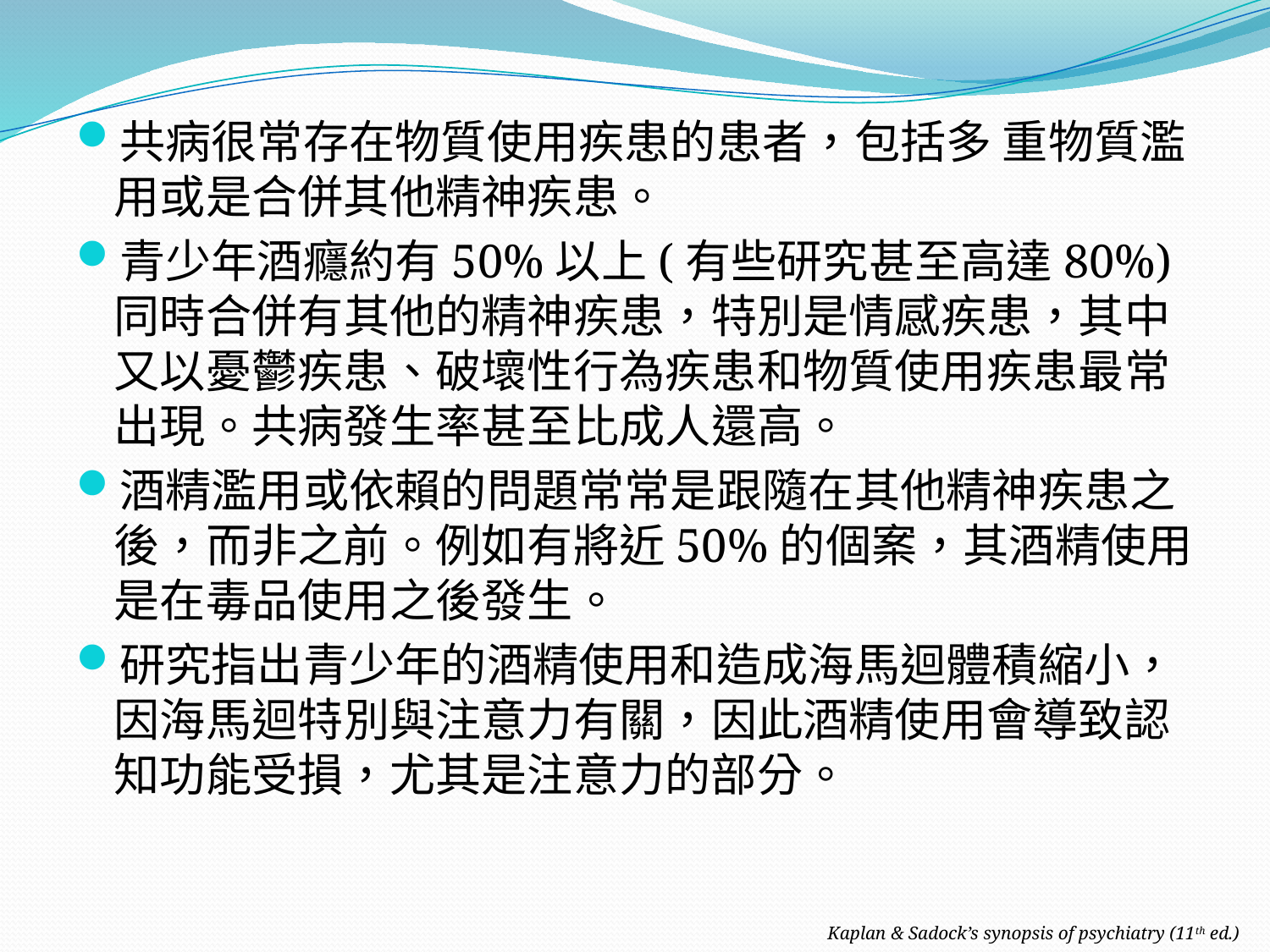

共病很常存在物質使用疾患的患者，包括多 重物質濫用或是合併其他精神疾患。
青少年酒癮約有50%以上(有些研究甚至高達80%)同時合併有其他的精神疾患，特別是情感疾患，其中又以憂鬱疾患、破壞性行為疾患和物質使用疾患最常出現。共病發生率甚至比成人還高。
酒精濫用或依賴的問題常常是跟隨在其他精神疾患之後，而非之前。例如有將近50%的個案，其酒精使用是在毒品使用之後發生。
研究指出青少年的酒精使用和造成海馬迴體積縮小，因海馬迴特別與注意力有關，因此酒精使用會導致認知功能受損，尤其是注意力的部分。
Kaplan & Sadock’s synopsis of psychiatry (11th ed.)